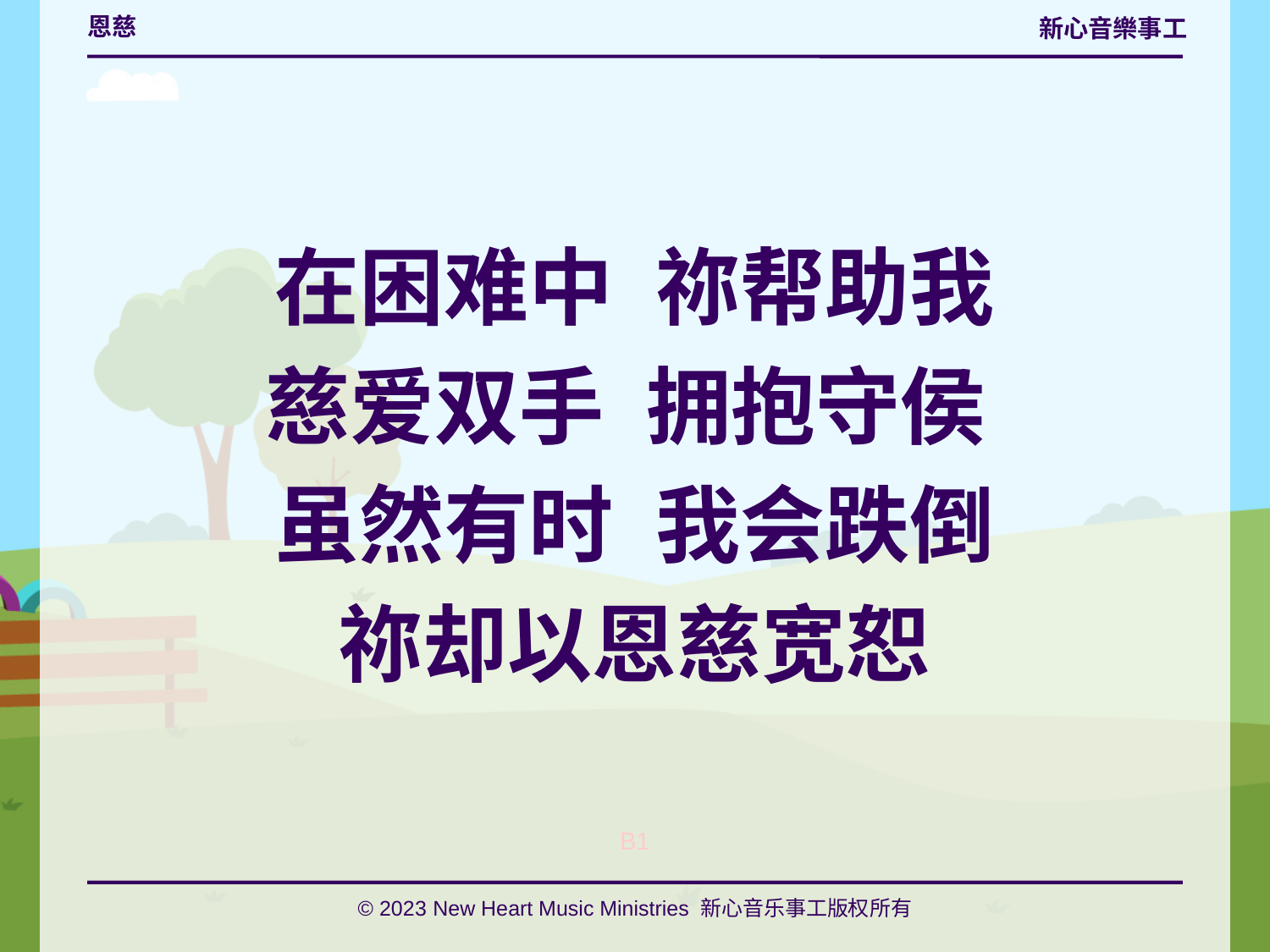

# 恩慈
在困难中	祢帮助我
慈爱双手 	拥抱守侯
虽然有时 	我会跌倒
祢却以恩慈宽恕
B1
© 2023 New Heart Music Ministries 新心音乐事工版权所有